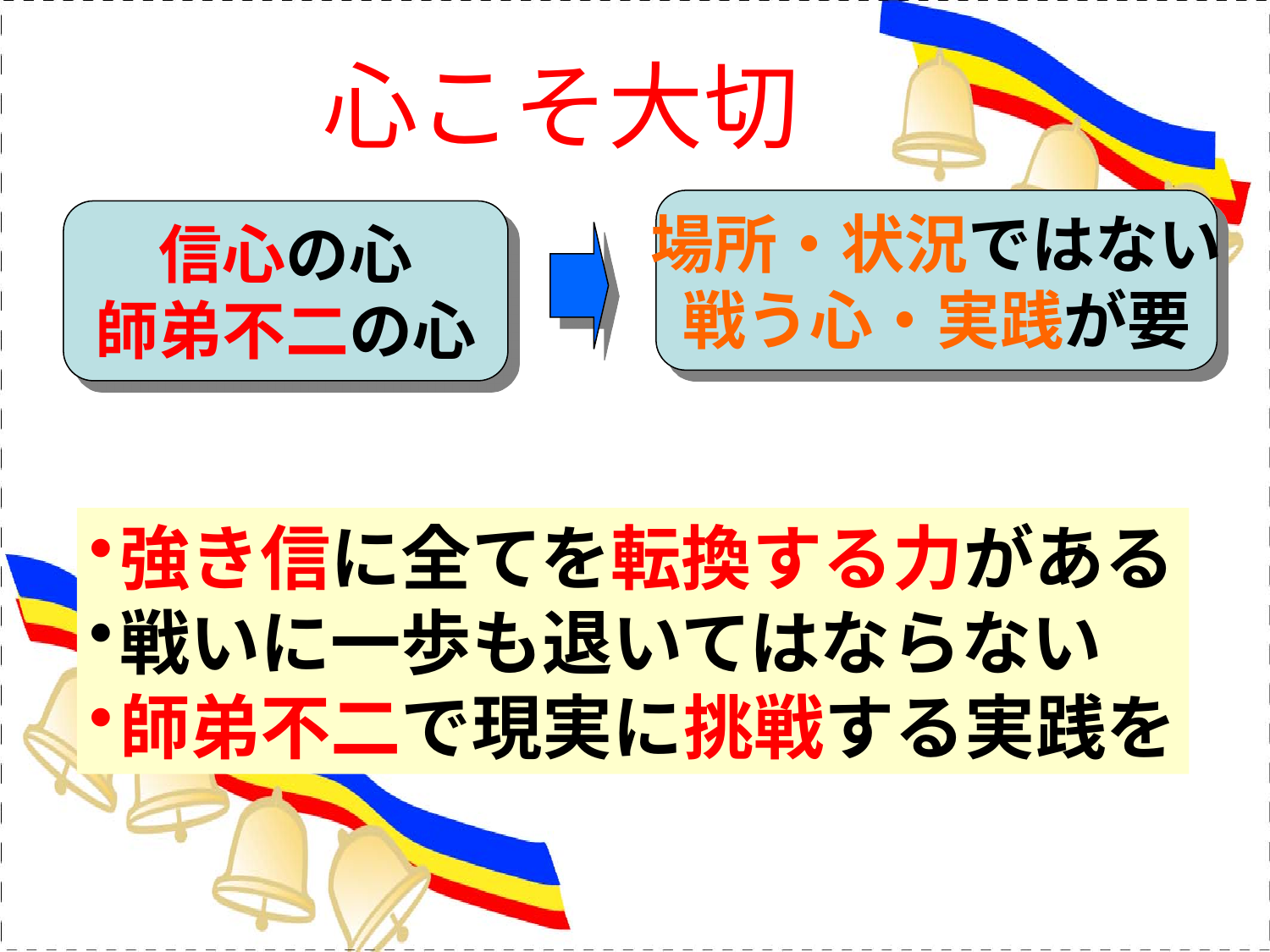

# 心こそ大切
場所・状況ではない
戦う心・実践が要
信心の心
師弟不二の心

強き信に全てを転換する力がある
戦いに一歩も退いてはならない
師弟不二で現実に挑戦する実践を